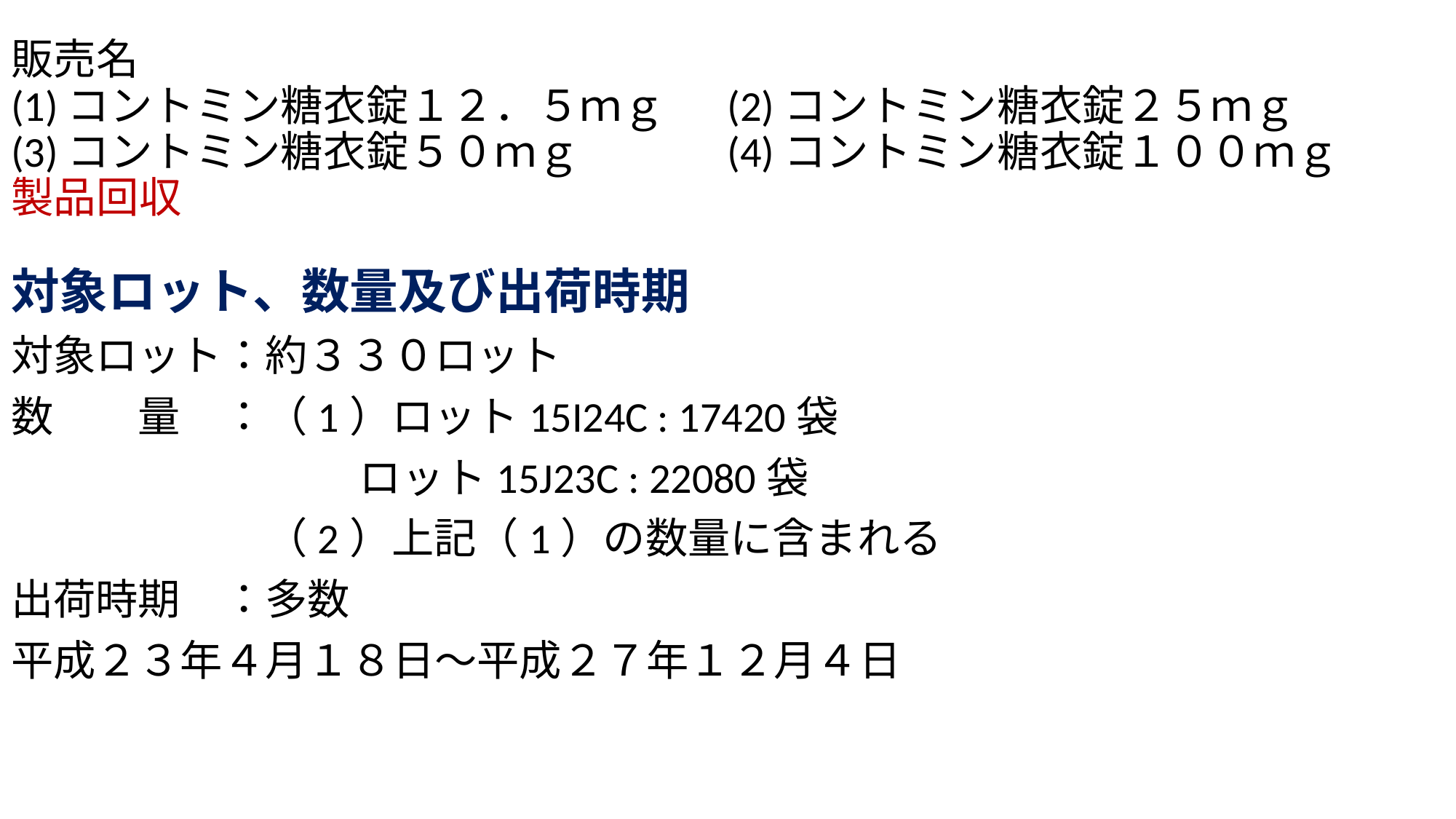

# 販売名 (1)コントミン糖衣錠１２．５ｍｇ　 (2)コントミン糖衣錠２５ｍｇ (3)コントミン糖衣錠５０ｍｇ　　　 (4)コントミン糖衣錠１００ｍｇ 　　 製品回収
対象ロット、数量及び出荷時期
対象ロット：約３３０ロット
数　　量　：（1）ロット15I24C : 17420袋
　　　　　　　　 ロット15J23C : 22080袋
　　　　　　（2）上記（1）の数量に含まれる
出荷時期　：多数
平成２３年４月１８日～平成２７年１２月４日